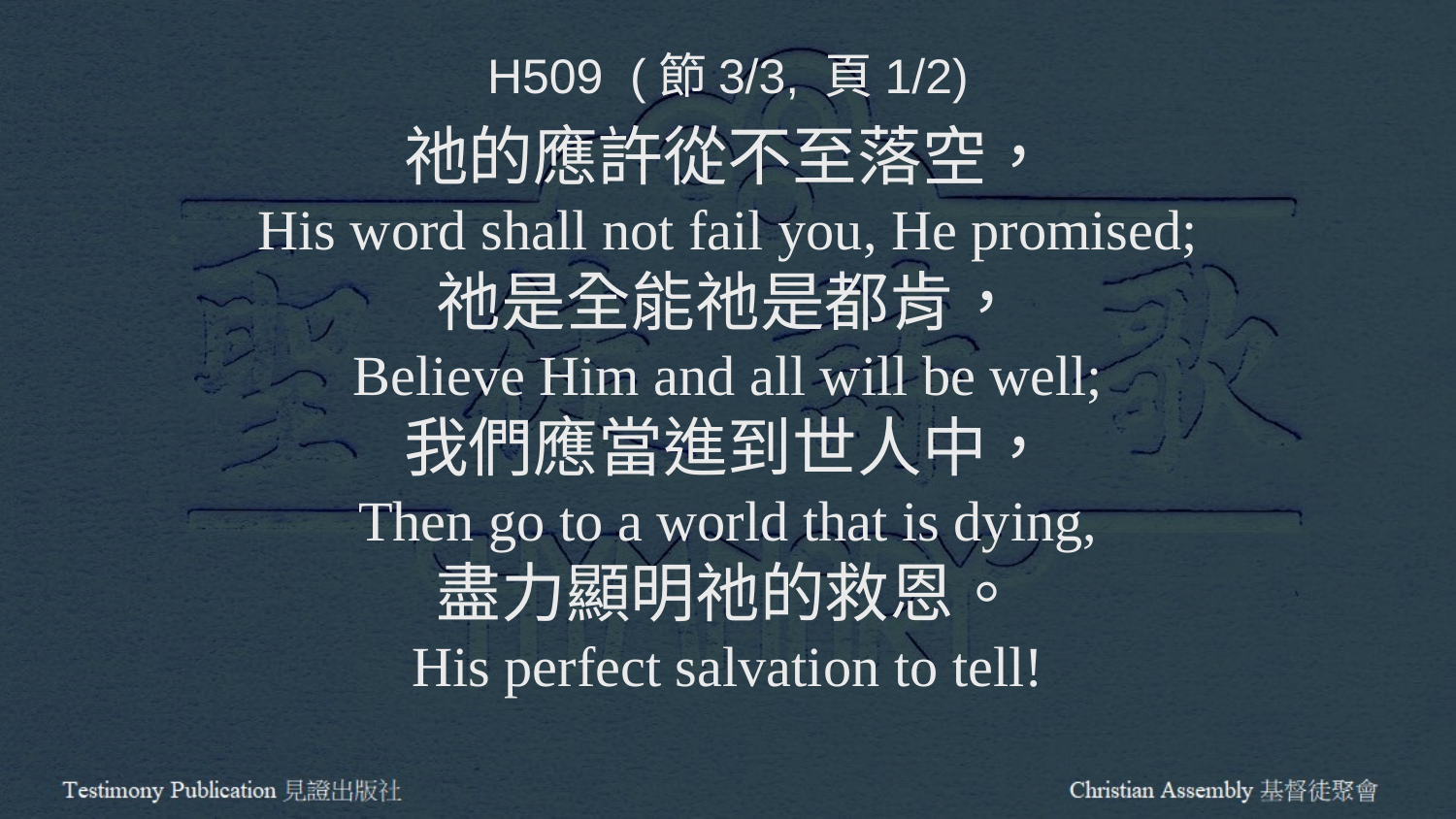

H509  (節3/3, 頁1/2)
祂的應許從不至落空，
His word shall not fail you, He promised;
祂是全能祂是都肯，
Believe Him and all will be well;
我們應當進到世人中，
Then go to a world that is dying,
盡力顯明祂的救恩。
His perfect salvation to tell!